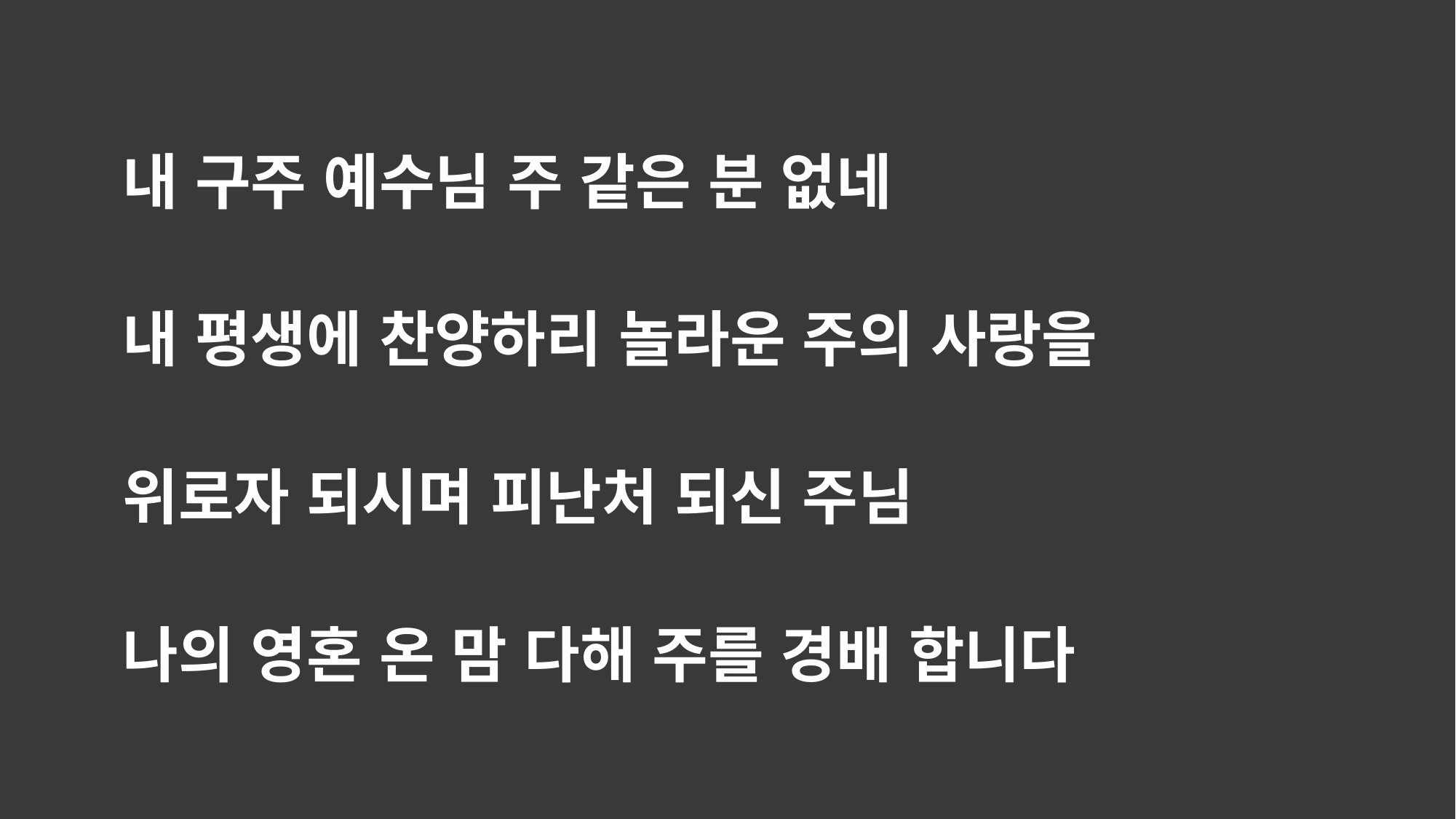

내 구주 예수님 주 같은 분 없네
내 평생에 찬양하리 놀라운 주의 사랑을
위로자 되시며 피난처 되신 주님
나의 영혼 온 맘 다해 주를 경배 합니다